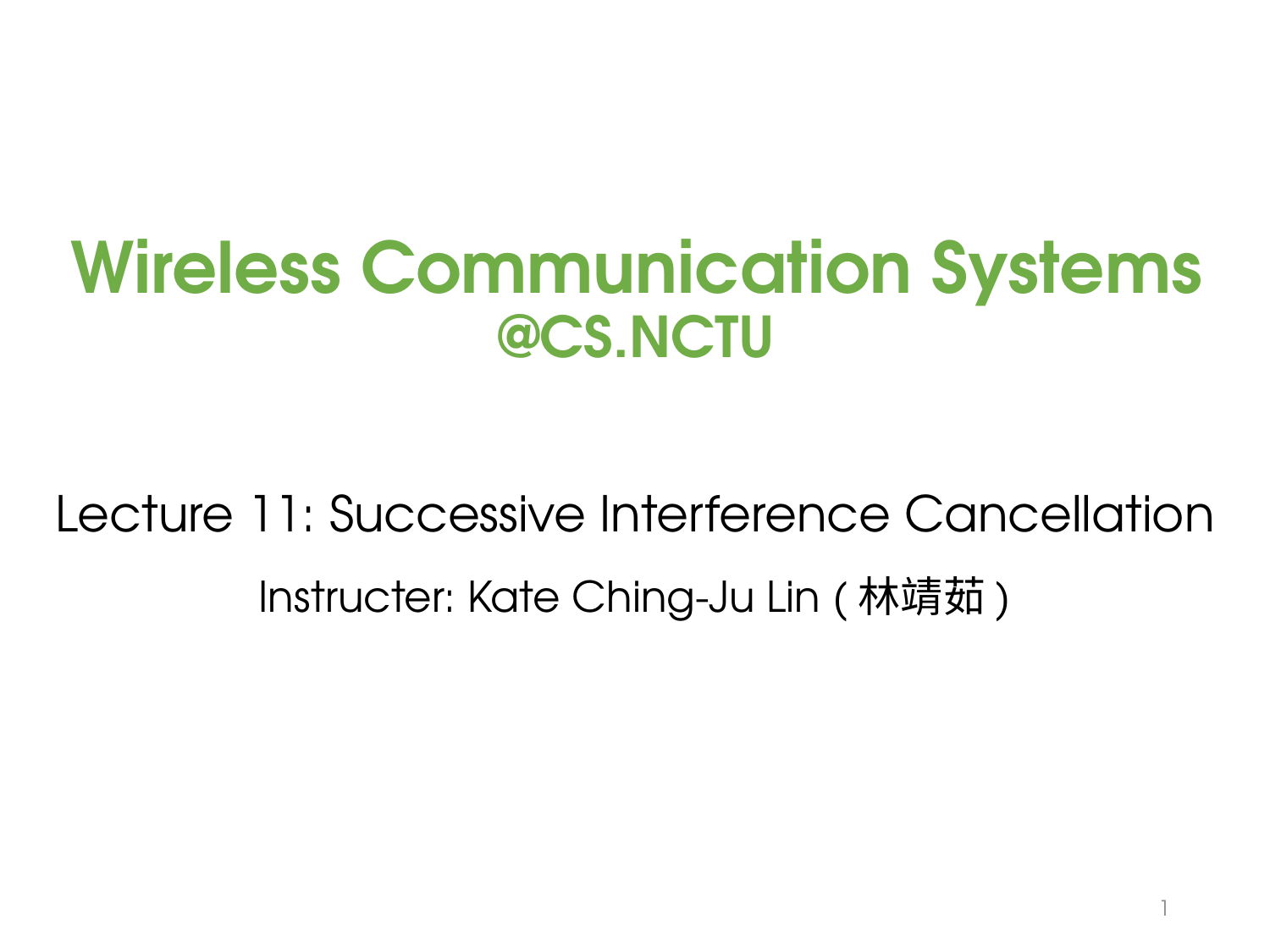

# Wireless Communication Systems @CS.NCTU
Lecture 11: Successive Interference Cancellation
Instructer: Kate Ching-Ju Lin (林靖茹)
1